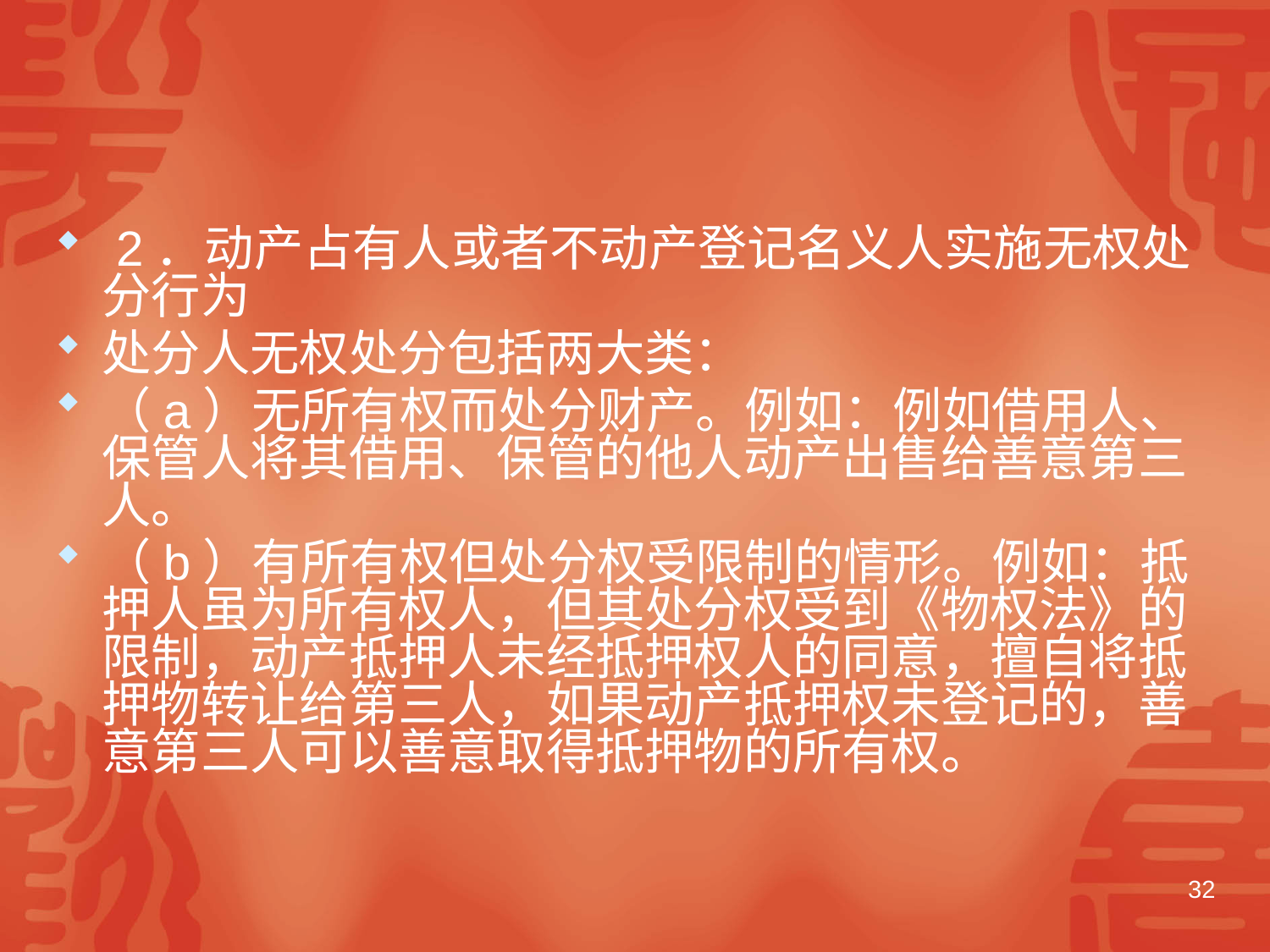

#
 2．动产占有人或者不动产登记名义人实施无权处分行为
处分人无权处分包括两大类：
（a）无所有权而处分财产。例如：例如借用人、保管人将其借用、保管的他人动产出售给善意第三人。
（b）有所有权但处分权受限制的情形。例如：抵押人虽为所有权人，但其处分权受到《物权法》的限制，动产抵押人未经抵押权人的同意，擅自将抵押物转让给第三人，如果动产抵押权未登记的，善意第三人可以善意取得抵押物的所有权。
32